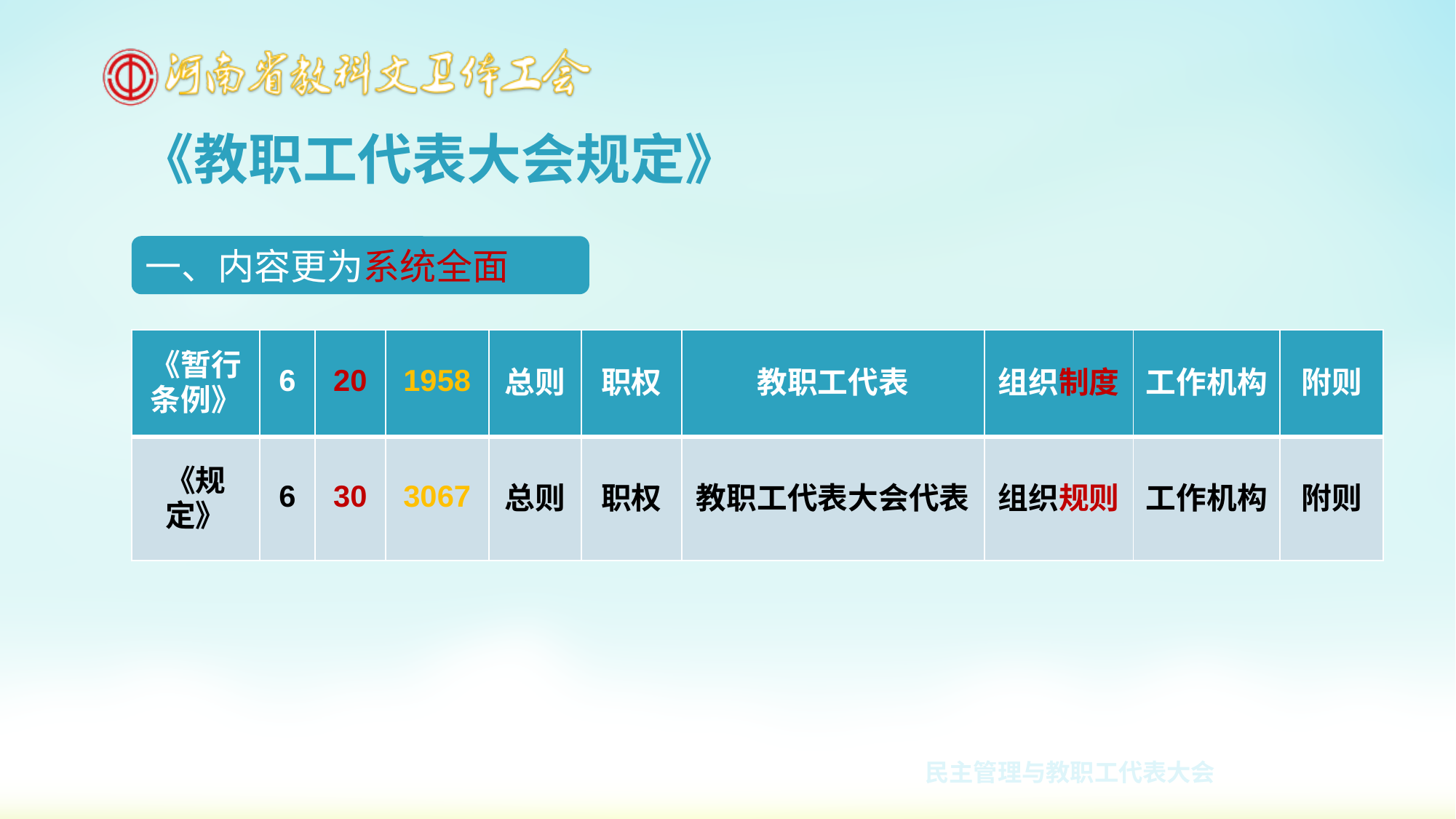

《教职工代表大会规定》
一、内容更为系统全面
| 《暂行条例》 | 6 | 20 | 1958 | 总则 | 职权 | 教职工代表 | 组织制度 | 工作机构 | 附则 |
| --- | --- | --- | --- | --- | --- | --- | --- | --- | --- |
| 《规定》 | 6 | 30 | 3067 | 总则 | 职权 | 教职工代表大会代表 | 组织规则 | 工作机构 | 附则 |